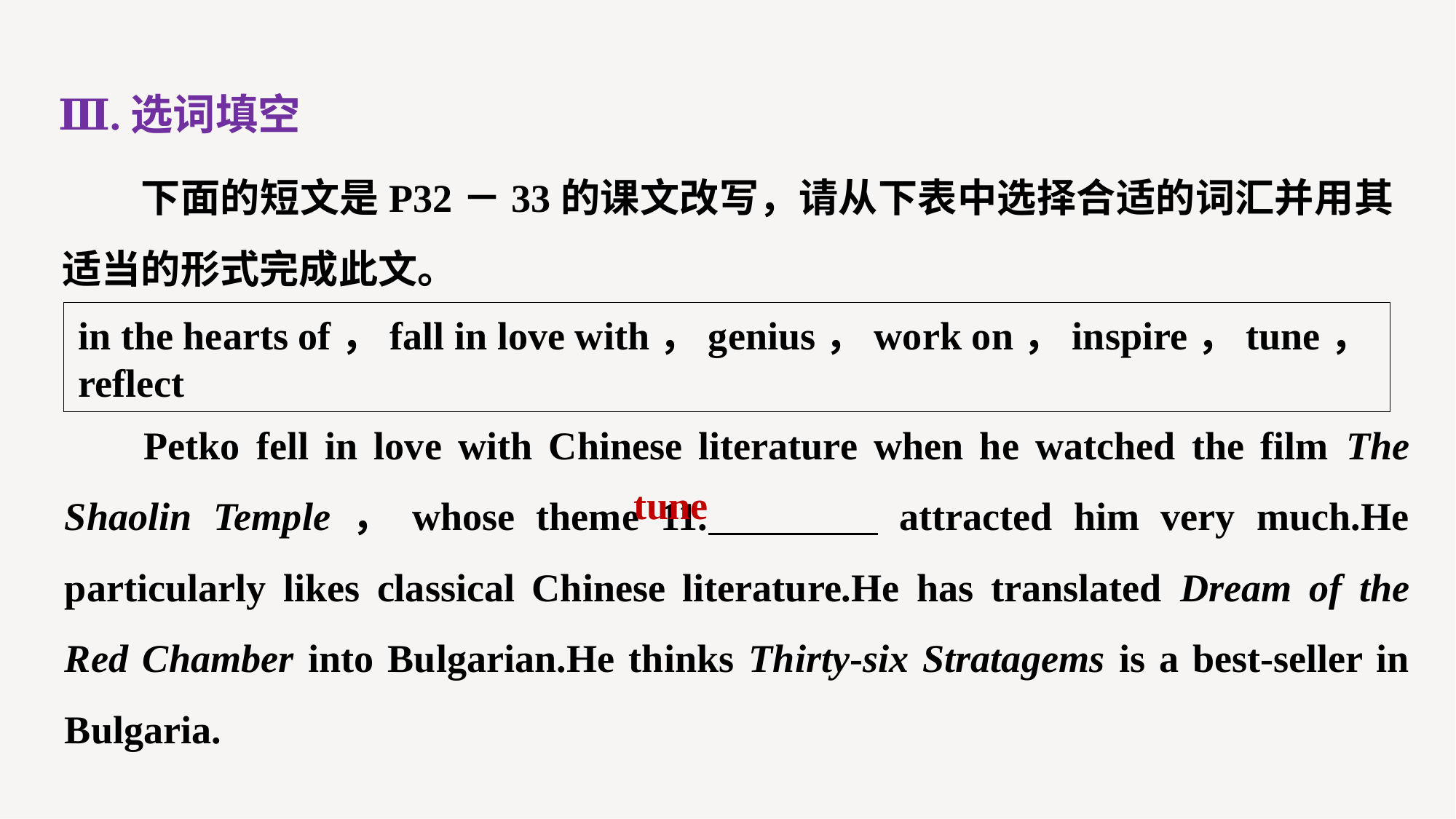

Ⅲ.选词填空
下面的短文是P32－33的课文改写，请从下表中选择合适的词汇并用其适当的形式完成此文。
in the hearts of，fall in love with，genius，work on，inspire，tune，reflect
Petko fell in love with Chinese literature when he watched the film The Shaolin Temple，whose theme 11.         attracted him very much.He particularly likes classical Chinese literature.He has translated Dream of the Red Chamber into Bulgarian.He thinks Thirty-six Stratagems is a best-seller in Bulgaria.
tune